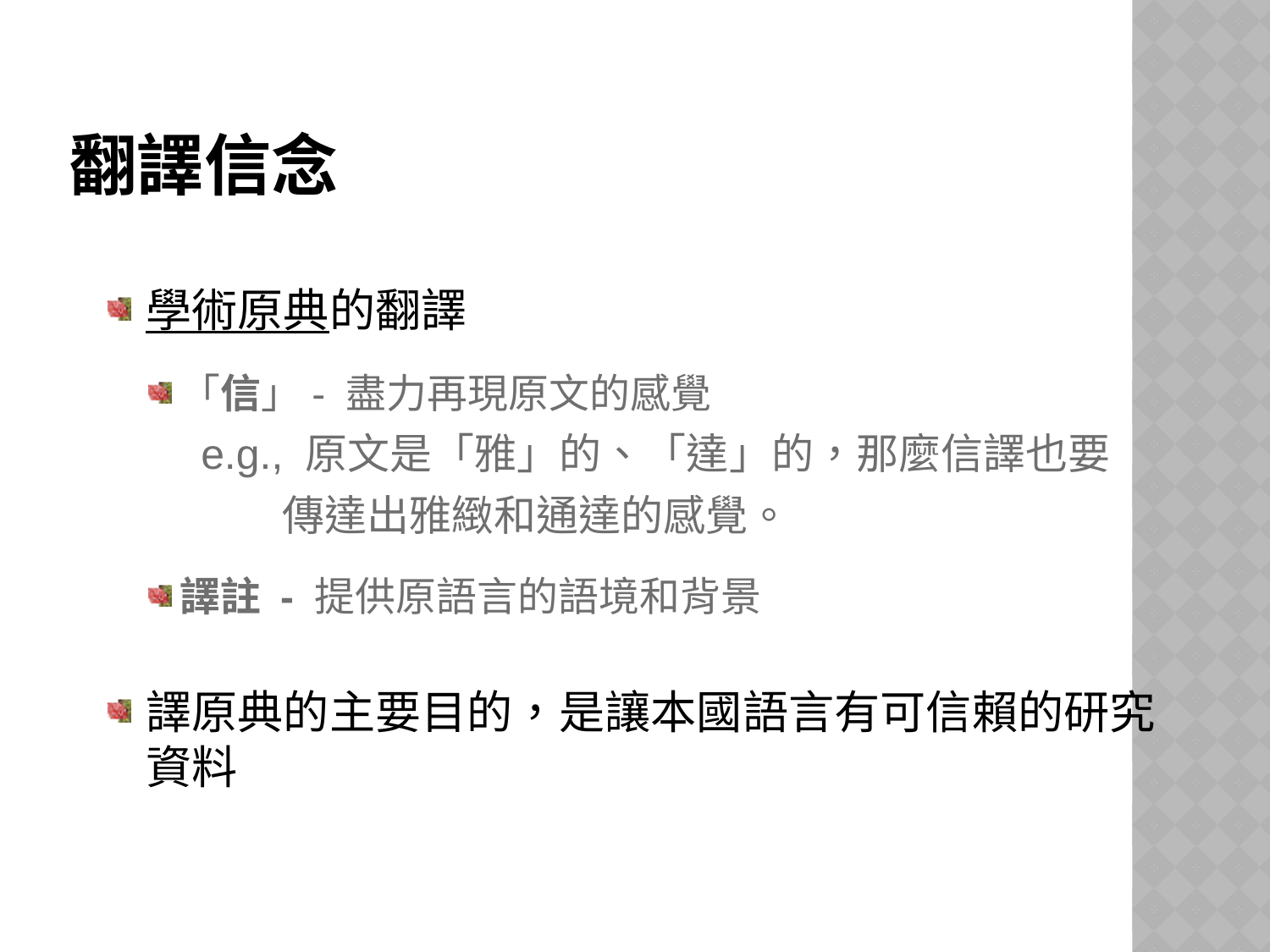

# 翻譯信念
學術原典的翻譯
「信」- 盡力再現原文的感覺
　e.g., 原文是「雅」的、「達」的，那麼信譯也要
             傳達出雅緻和通達的感覺。
譯註 - 提供原語言的語境和背景
譯原典的主要目的，是讓本國語言有可信賴的研究資料